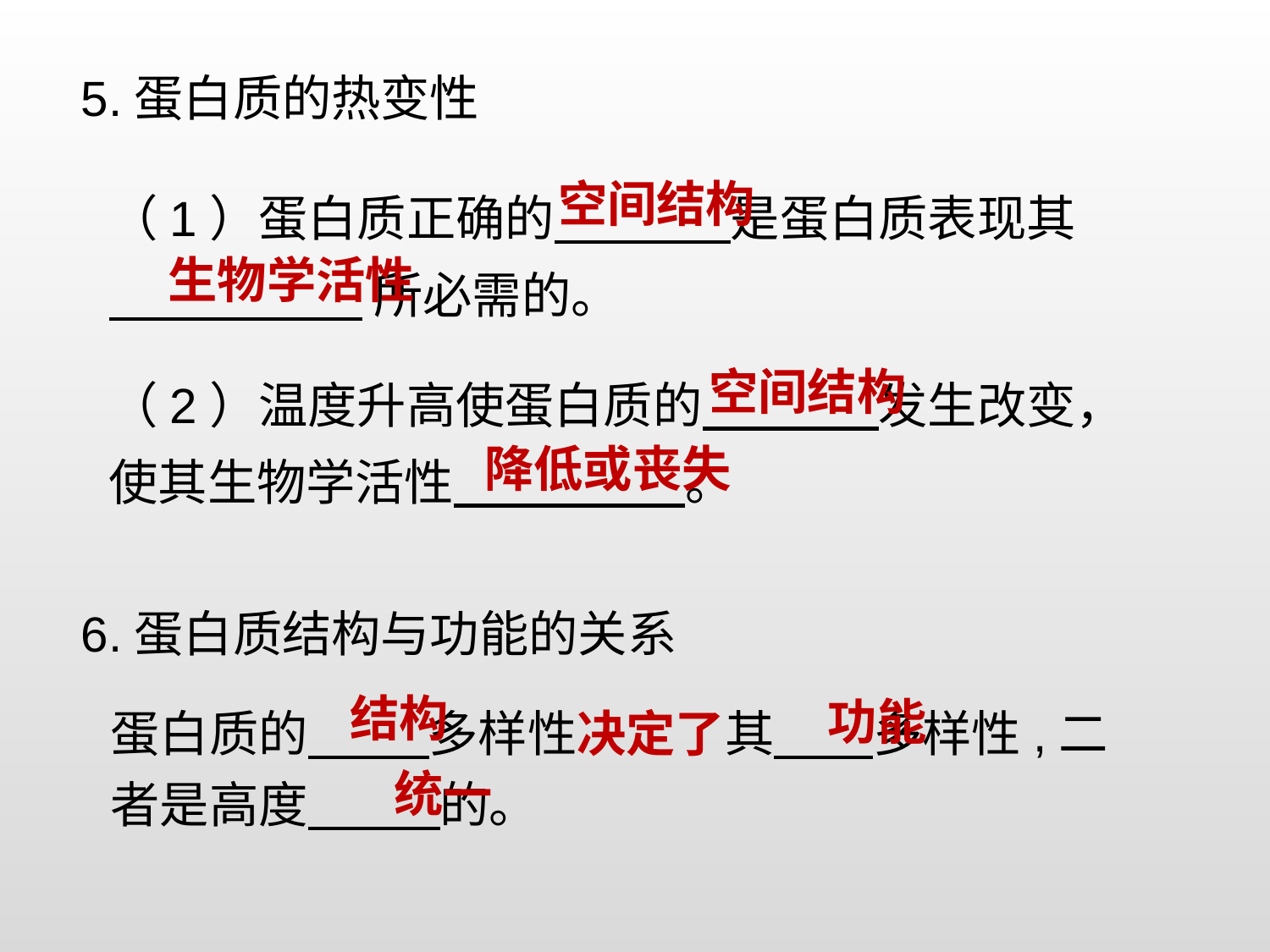

5.蛋白质的热变性
（1）蛋白质正确的                是蛋白质表现其
                       所必需的。
空间结构
生物学活性
（2）温度升高使蛋白质的                发生改变，使其生物学活性                     。
空间结构
降低或丧失
6.蛋白质结构与功能的关系
结构
功能
蛋白质的           多样性决定了其         多样性,二者是高度            的。
统一